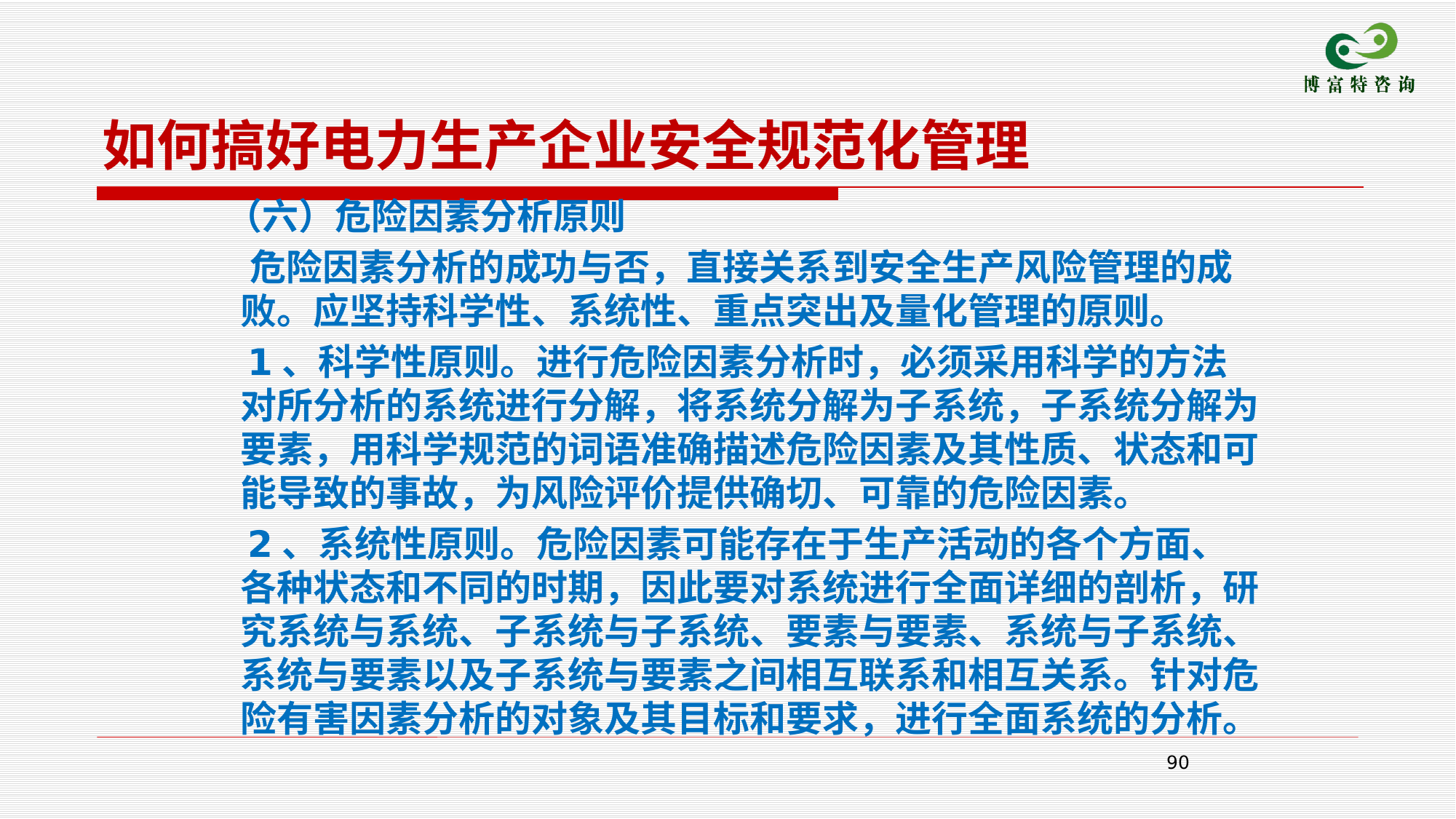

如何搞好电力生产企业安全规范化管理
    （六）危险因素分析原则
       危险因素分析的成功与否，直接关系到安全生产风险管理的成败。应坚持科学性、系统性、重点突出及量化管理的原则。
     1、科学性原则。进行危险因素分析时，必须采用科学的方法对所分析的系统进行分解，将系统分解为子系统，子系统分解为要素，用科学规范的词语准确描述危险因素及其性质、状态和可能导致的事故，为风险评价提供确切、可靠的危险因素。
     2、系统性原则。危险因素可能存在于生产活动的各个方面、各种状态和不同的时期，因此要对系统进行全面详细的剖析，研究系统与系统、子系统与子系统、要素与要素、系统与子系统、系统与要素以及子系统与要素之间相互联系和相互关系。针对危险有害因素分析的对象及其目标和要求，进行全面系统的分析。

90